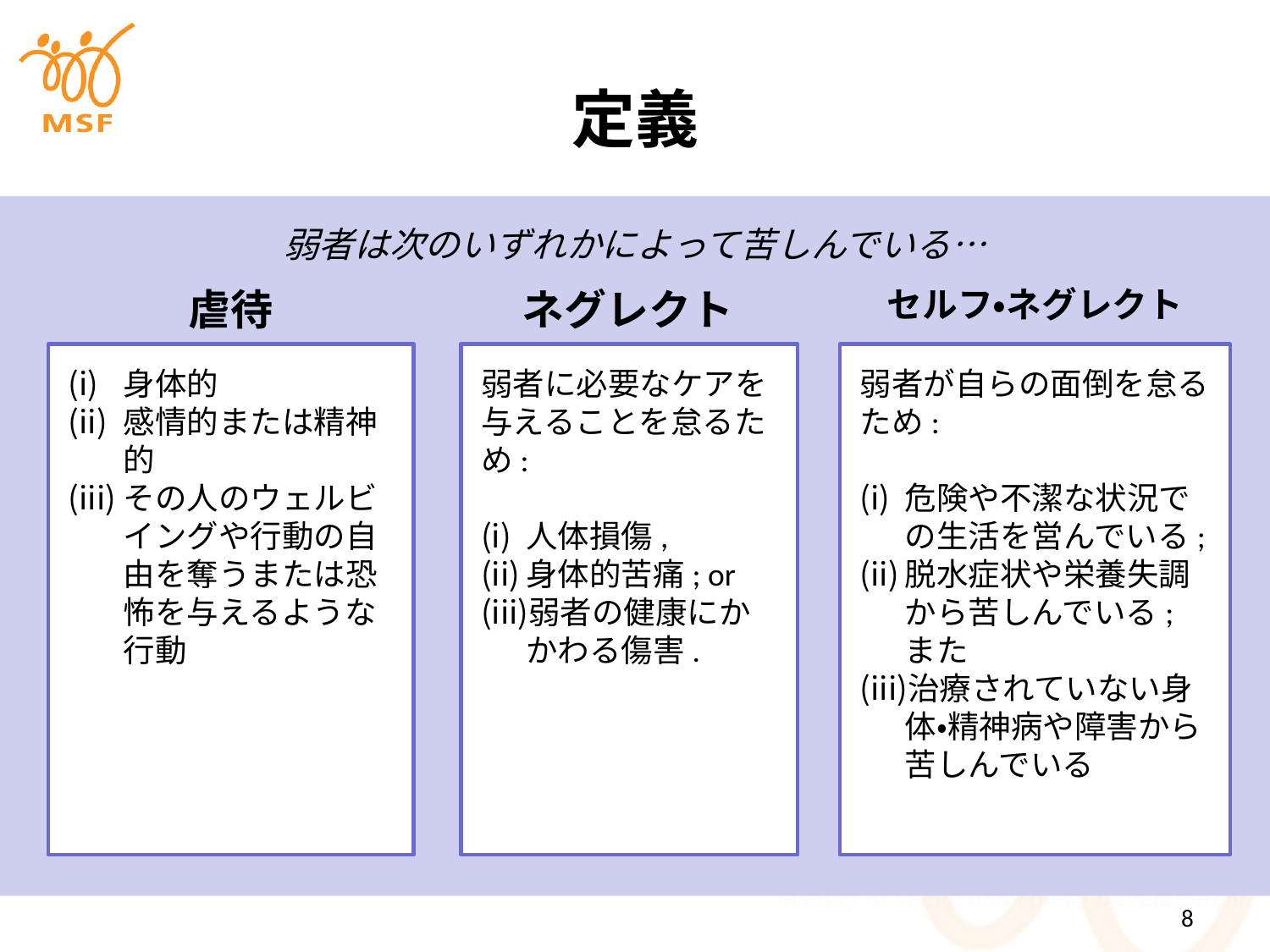

# 定義

弱者は次のいずれかによって苦しんでいる…
セルフ・ネグレクト
虐待
ネグレクト
身体的
感情的または精神的
その人のウェルビイングや行動の自由を奪うまたは恐怖を与えるような行動
弱者に必要なケアを与えることを怠るため:

人体損傷,
身体的苦痛; or
弱者の健康にかかわる傷害.
弱者が自らの面倒を怠るため:

危険や不潔な状況での生活を営んでいる;
脱水症状や栄養失調から苦しんでいる; また
治療されていない身体・精神病や障害から苦しんでいる

8